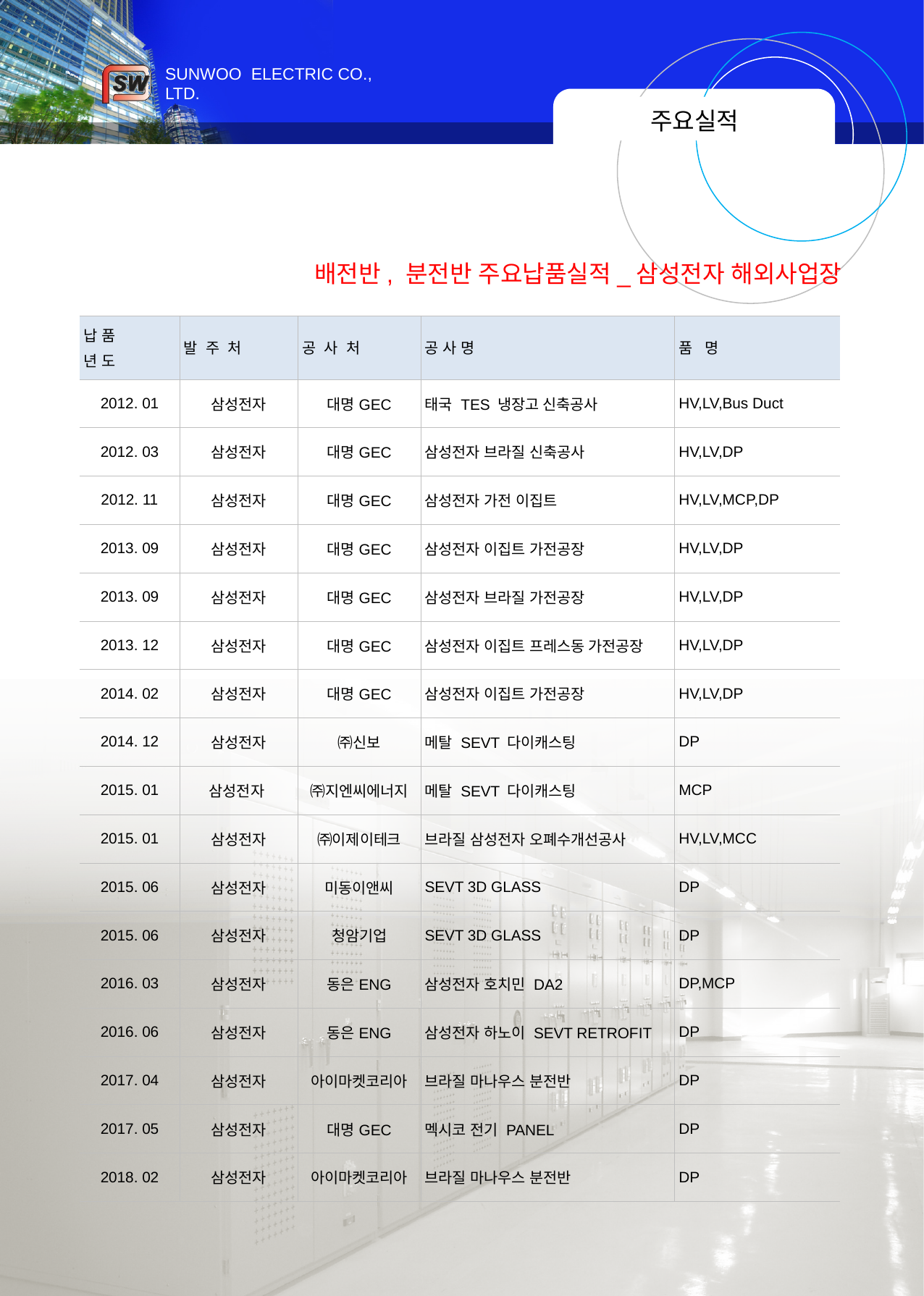

# 주요실적
배전반, 분전반 주요납품실적_삼성전자 해외사업장
| 납 품 년 도 | 발 주 처 | 공 사 처 | 공 사 명 | 품 명 |
| --- | --- | --- | --- | --- |
| 2012. 01 | 삼성전자 | 대명GEC | 태국 TES 냉장고 신축공사 | HV,LV,Bus Duct |
| 2012. 03 | 삼성전자 | 대명GEC | 삼성전자 브라질 신축공사 | HV,LV,DP |
| 2012. 11 | 삼성전자 | 대명GEC | 삼성전자 가전 이집트 | HV,LV,MCP,DP |
| 2013. 09 | 삼성전자 | 대명GEC | 삼성전자 이집트 가전공장 | HV,LV,DP |
| 2013. 09 | 삼성전자 | 대명GEC | 삼성전자 브라질 가전공장 | HV,LV,DP |
| 2013. 12 | 삼성전자 | 대명GEC | 삼성전자 이집트 프레스동 가전공장 | HV,LV,DP |
| 2014. 02 | 삼성전자 | 대명GEC | 삼성전자 이집트 가전공장 | HV,LV,DP |
| 2014. 12 | 삼성전자 | ㈜신보 | 메탈 SEVT 다이캐스팅 | DP |
| 2015. 01 | 삼성전자 | ㈜지엔씨에너지 | 메탈 SEVT 다이캐스팅 | MCP |
| 2015. 01 | 삼성전자 | ㈜이제이테크 | 브라질 삼성전자 오폐수개선공사 | HV,LV,MCC |
| 2015. 06 | 삼성전자 | 미동이앤씨 | SEVT 3D GLASS | DP |
| 2015. 06 | 삼성전자 | 청암기업 | SEVT 3D GLASS | DP |
| 2016. 03 | 삼성전자 | 동은ENG | 삼성전자 호치민 DA2 | DP,MCP |
| 2016. 06 | 삼성전자 | 동은ENG | 삼성전자 하노이 SEVT RETROFIT | DP |
| 2017. 04 | 삼성전자 | 아이마켓코리아 | 브라질 마나우스 분전반 | DP |
| 2017. 05 | 삼성전자 | 대명GEC | 멕시코 전기 PANEL | DP |
| 2018. 02 | 삼성전자 | 아이마켓코리아 | 브라질 마나우스 분전반 | DP |